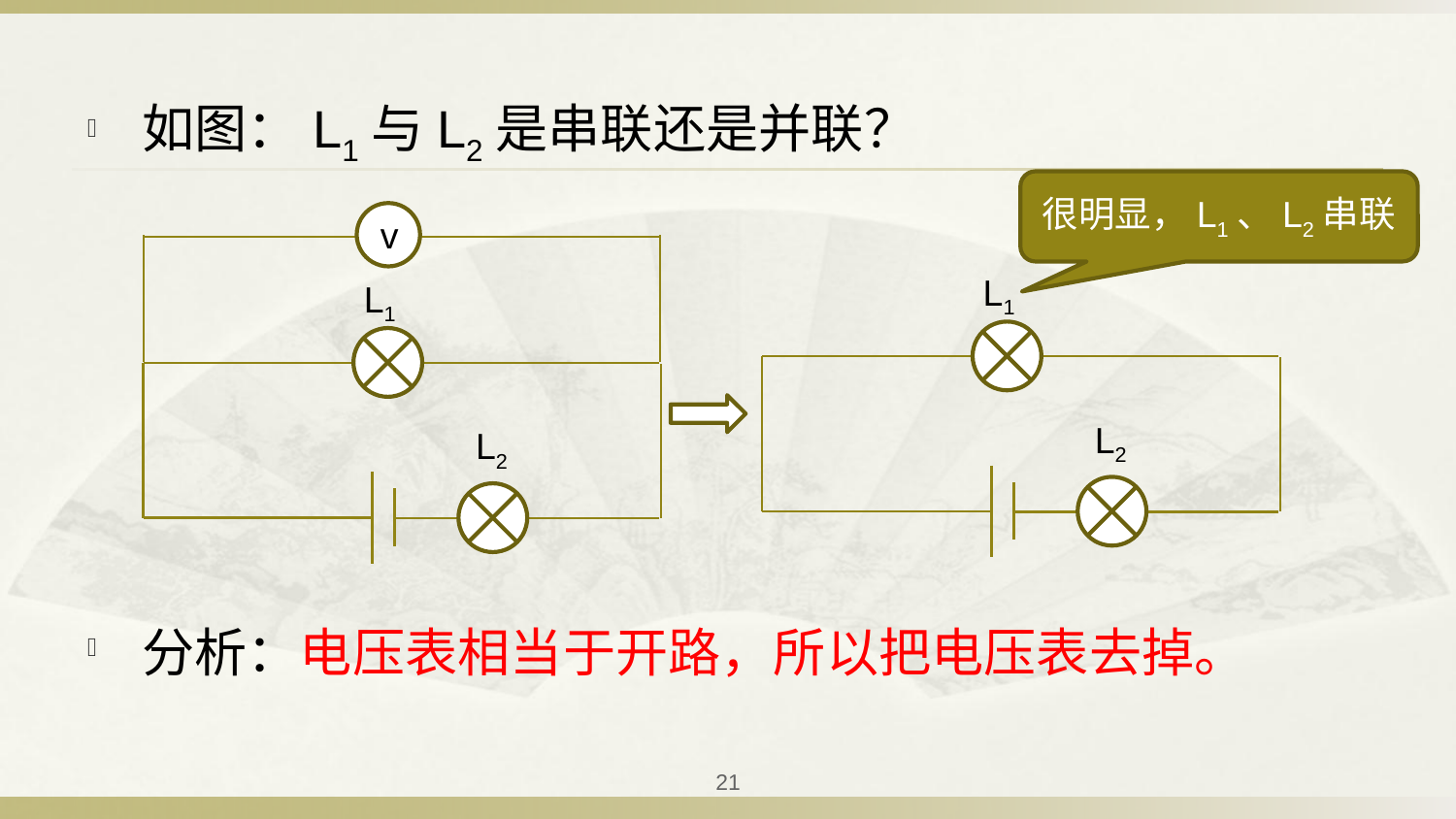

如图：L1与L2是串联还是并联？

分析：电压表相当于开路，所以把电压表去掉。

很明显，L1、L2串联
v

L1
L2
L1

L2

21